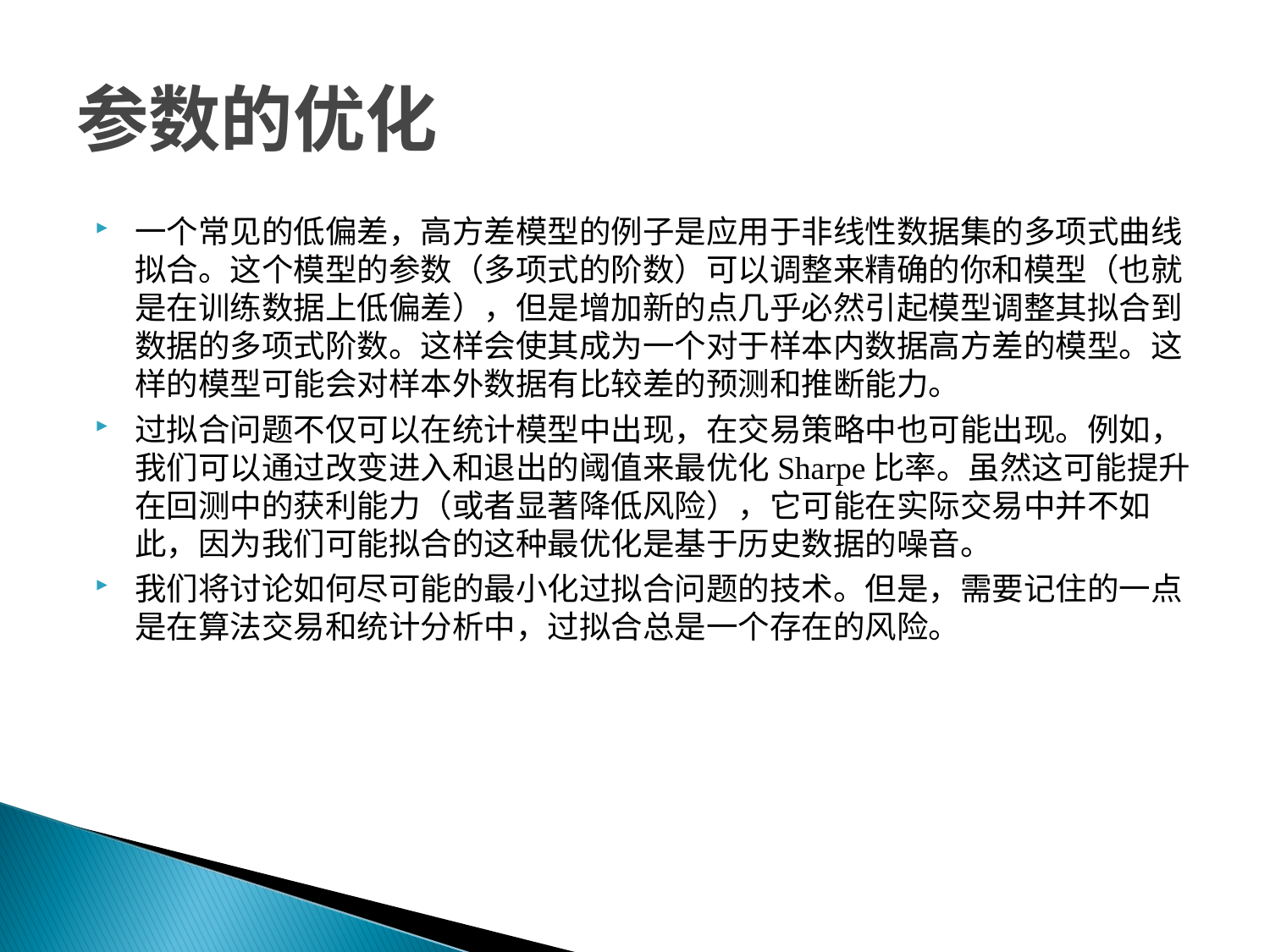

# 参数的优化
一个常见的低偏差，高方差模型的例子是应用于非线性数据集的多项式曲线拟合。这个模型的参数（多项式的阶数）可以调整来精确的你和模型（也就是在训练数据上低偏差），但是增加新的点几乎必然引起模型调整其拟合到数据的多项式阶数。这样会使其成为一个对于样本内数据高方差的模型。这样的模型可能会对样本外数据有比较差的预测和推断能力。
过拟合问题不仅可以在统计模型中出现，在交易策略中也可能出现。例如，我们可以通过改变进入和退出的阈值来最优化Sharpe比率。虽然这可能提升在回测中的获利能力（或者显著降低风险），它可能在实际交易中并不如此，因为我们可能拟合的这种最优化是基于历史数据的噪音。
我们将讨论如何尽可能的最小化过拟合问题的技术。但是，需要记住的一点是在算法交易和统计分析中，过拟合总是一个存在的风险。